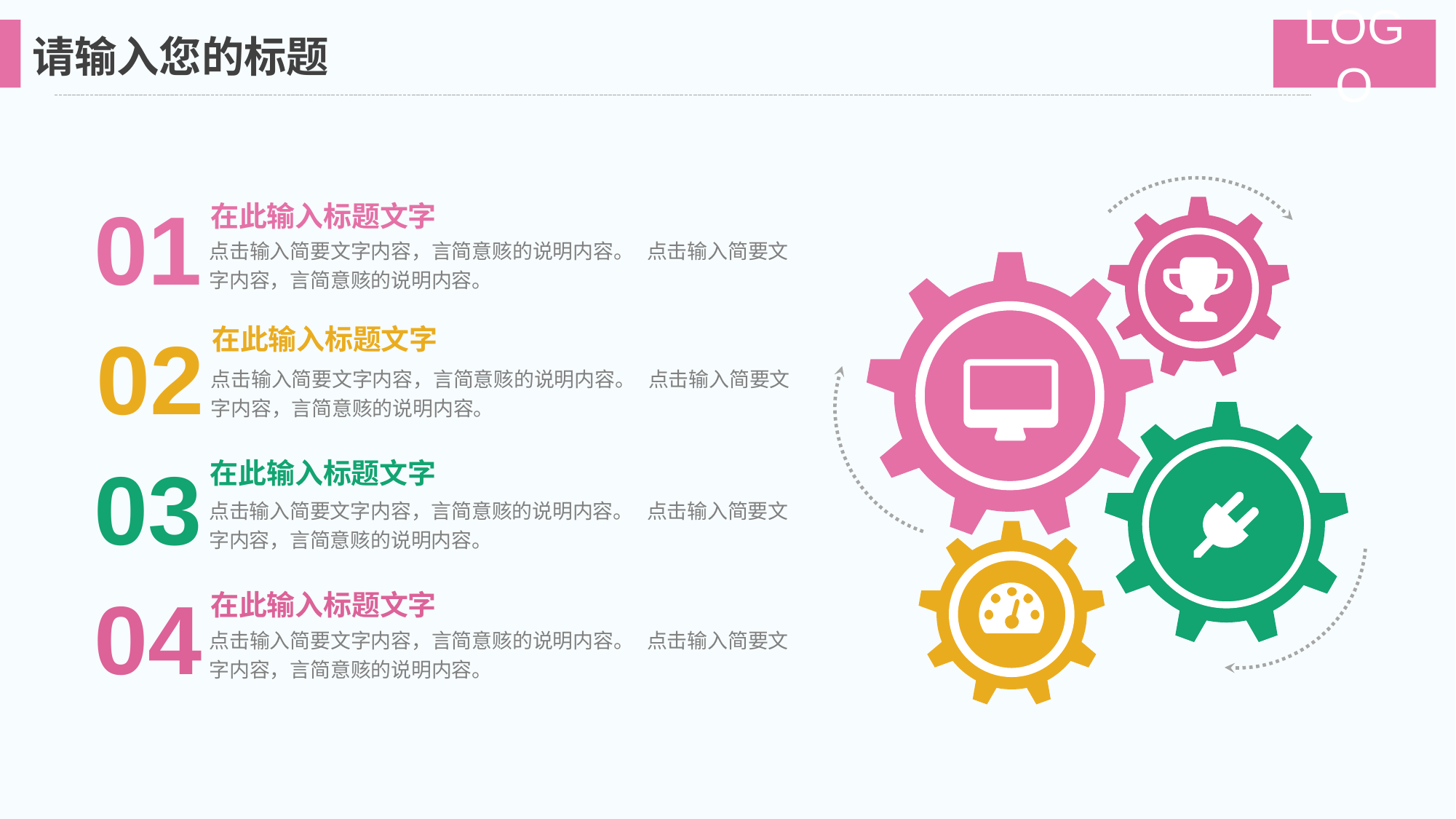

01

在此输入标题文字
点击输入简要文字内容，言简意赅的说明内容。   点击输入简要文字内容，言简意赅的说明内容。

02
在此输入标题文字
点击输入简要文字内容，言简意赅的说明内容。   点击输入简要文字内容，言简意赅的说明内容。

03
在此输入标题文字
点击输入简要文字内容，言简意赅的说明内容。   点击输入简要文字内容，言简意赅的说明内容。

04
在此输入标题文字
点击输入简要文字内容，言简意赅的说明内容。   点击输入简要文字内容，言简意赅的说明内容。